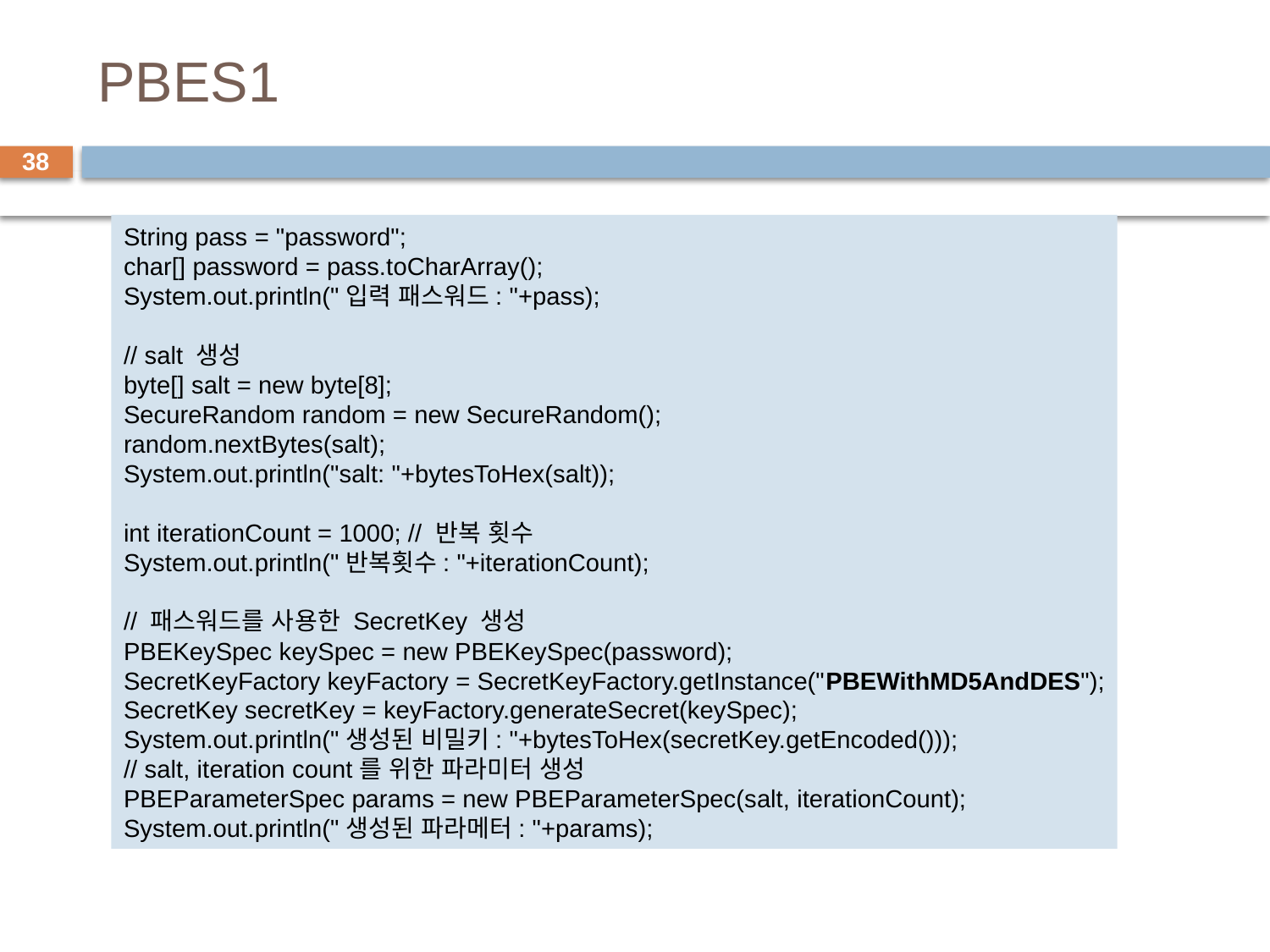

# PBES1
38
String pass = "password";
char[] password = pass.toCharArray();
System.out.println("입력 패스워드: "+pass);

// salt 생성
byte[] salt = new byte[8];
SecureRandom random = new SecureRandom();
random.nextBytes(salt);
System.out.println("salt: "+bytesToHex(salt));

int iterationCount = 1000; // 반복 횟수
System.out.println("반복횟수: "+iterationCount);

// 패스워드를 사용한 SecretKey 생성
PBEKeySpec keySpec = new PBEKeySpec(password);
SecretKeyFactory keyFactory = SecretKeyFactory.getInstance("PBEWithMD5AndDES");
SecretKey secretKey = keyFactory.generateSecret(keySpec);
System.out.println("생성된 비밀키: "+bytesToHex(secretKey.getEncoded()));
// salt, iteration count를 위한 파라미터 생성
PBEParameterSpec params = new PBEParameterSpec(salt, iterationCount);
System.out.println("생성된 파라메터: "+params);